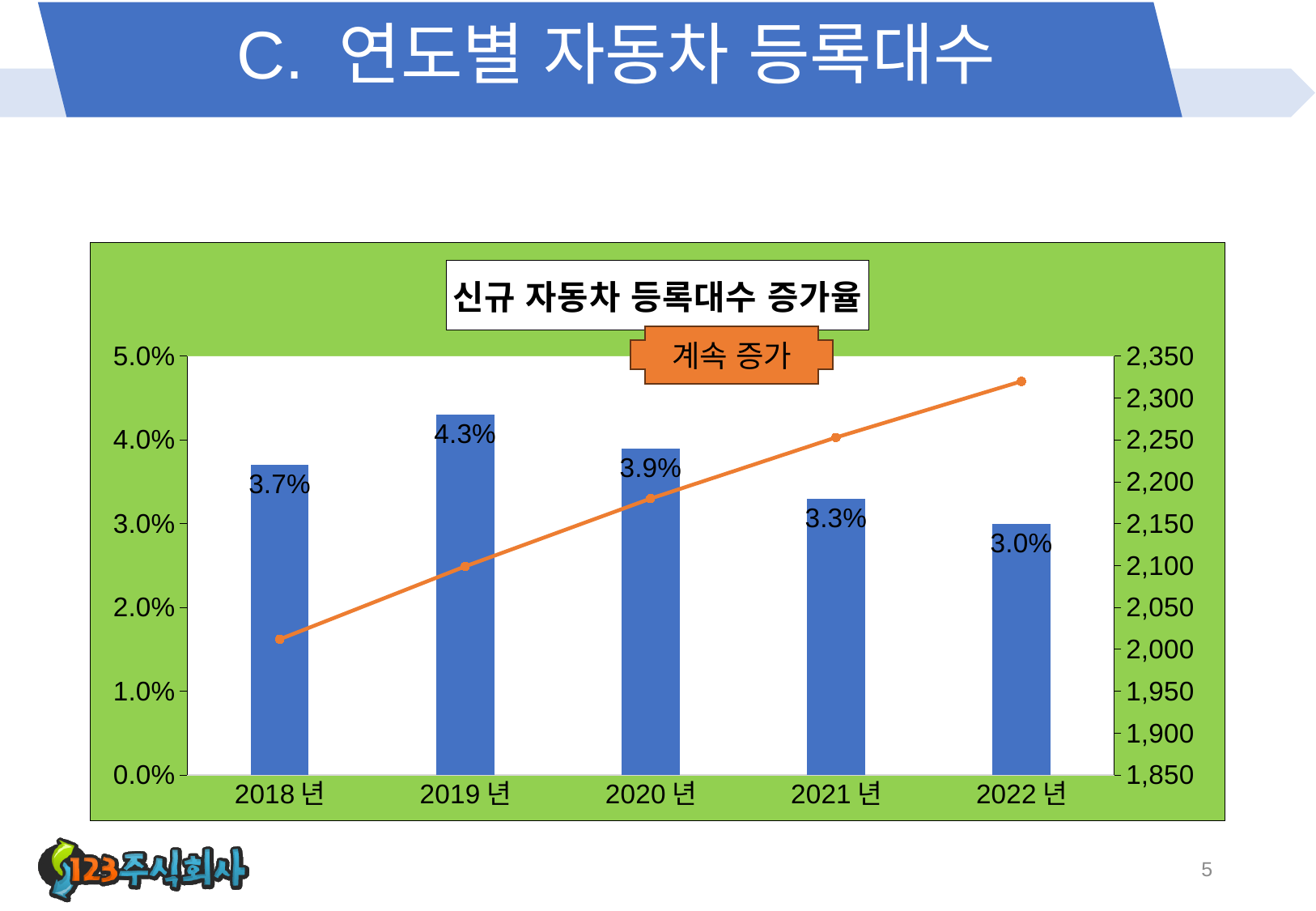

# C. 연도별 자동차 등록대수

### Chart: 신규 자동차 등록대수 증가율

| Category | 증가율 | 대수(만대) |
|---|---|---|
| 2018년 | 0.037 | 2012.0 |
| 2019년 | 0.043 | 2099.0 |
| 2020년 | 0.039 | 2180.0 |
| 2021년 | 0.033 | 2253.0 |
| 2022년 | 0.03 | 2320.0 |
계속 증가
5